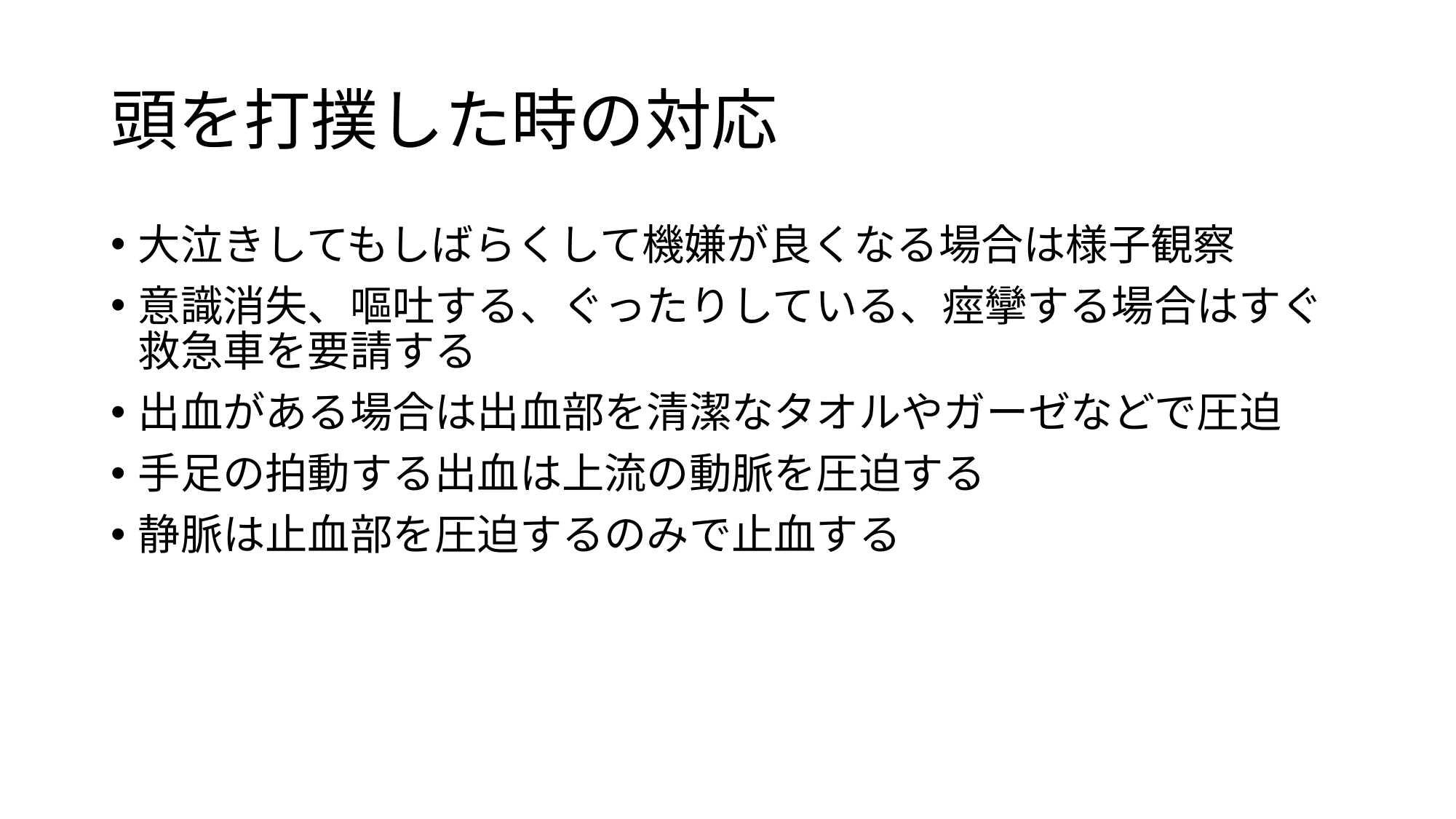

# 頭を打撲した時の対応
大泣きしてもしばらくして機嫌が良くなる場合は様子観察
意識消失、嘔吐する、ぐったりしている、痙攣する場合はすぐ救急車を要請する
出血がある場合は出血部を清潔なタオルやガーゼなどで圧迫
手足の拍動する出血は上流の動脈を圧迫する
静脈は止血部を圧迫するのみで止血する